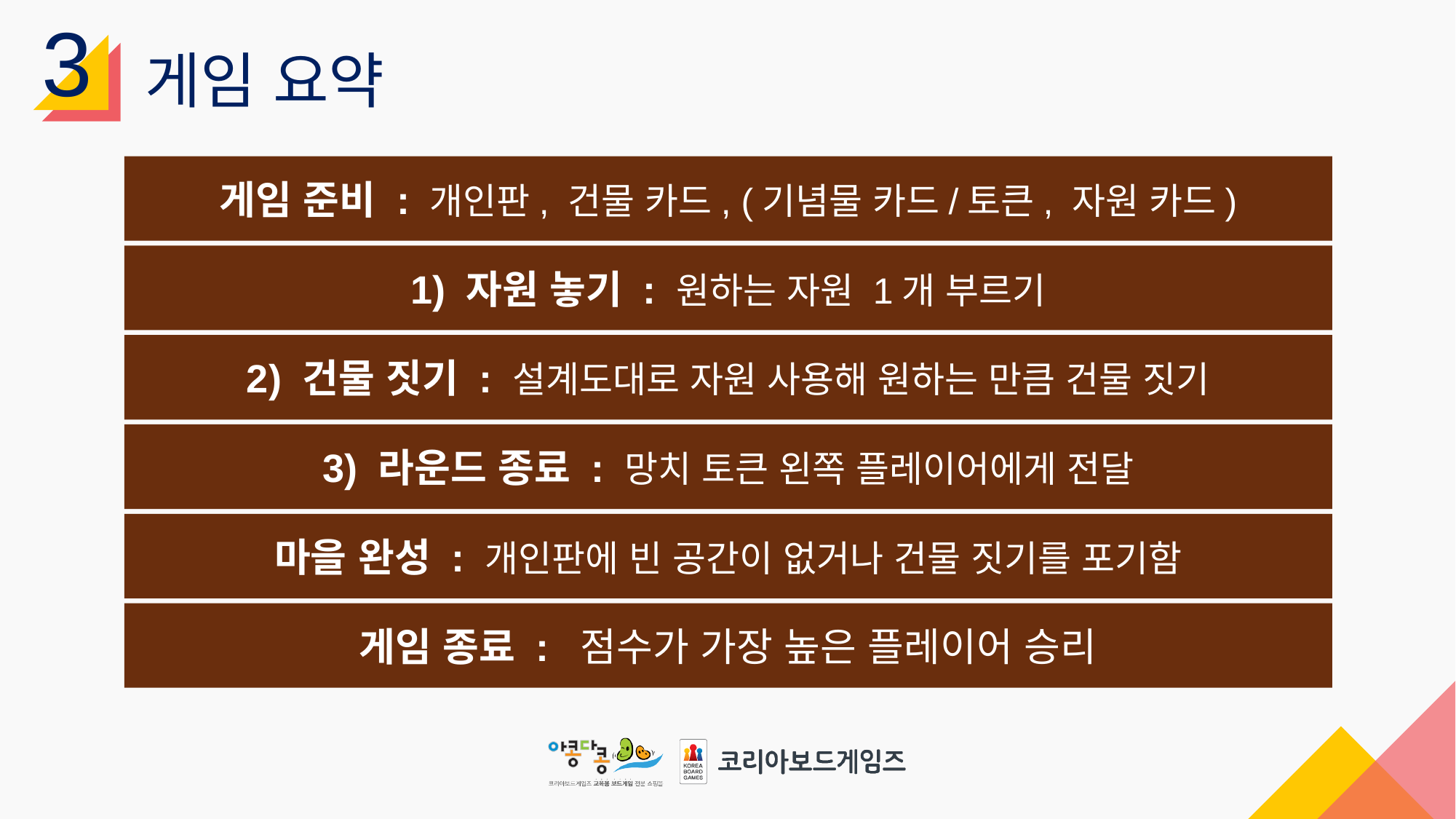

3
게임 요약
게임 준비 : 개인판, 건물 카드, (기념물 카드/토큰, 자원 카드)
1) 자원 놓기 : 원하는 자원 1개 부르기
2) 건물 짓기 : 설계도대로 자원 사용해 원하는 만큼 건물 짓기
3) 라운드 종료 : 망치 토큰 왼쪽 플레이어에게 전달
마을 완성 : 개인판에 빈 공간이 없거나 건물 짓기를 포기함
게임 종료 :  점수가 가장 높은 플레이어 승리